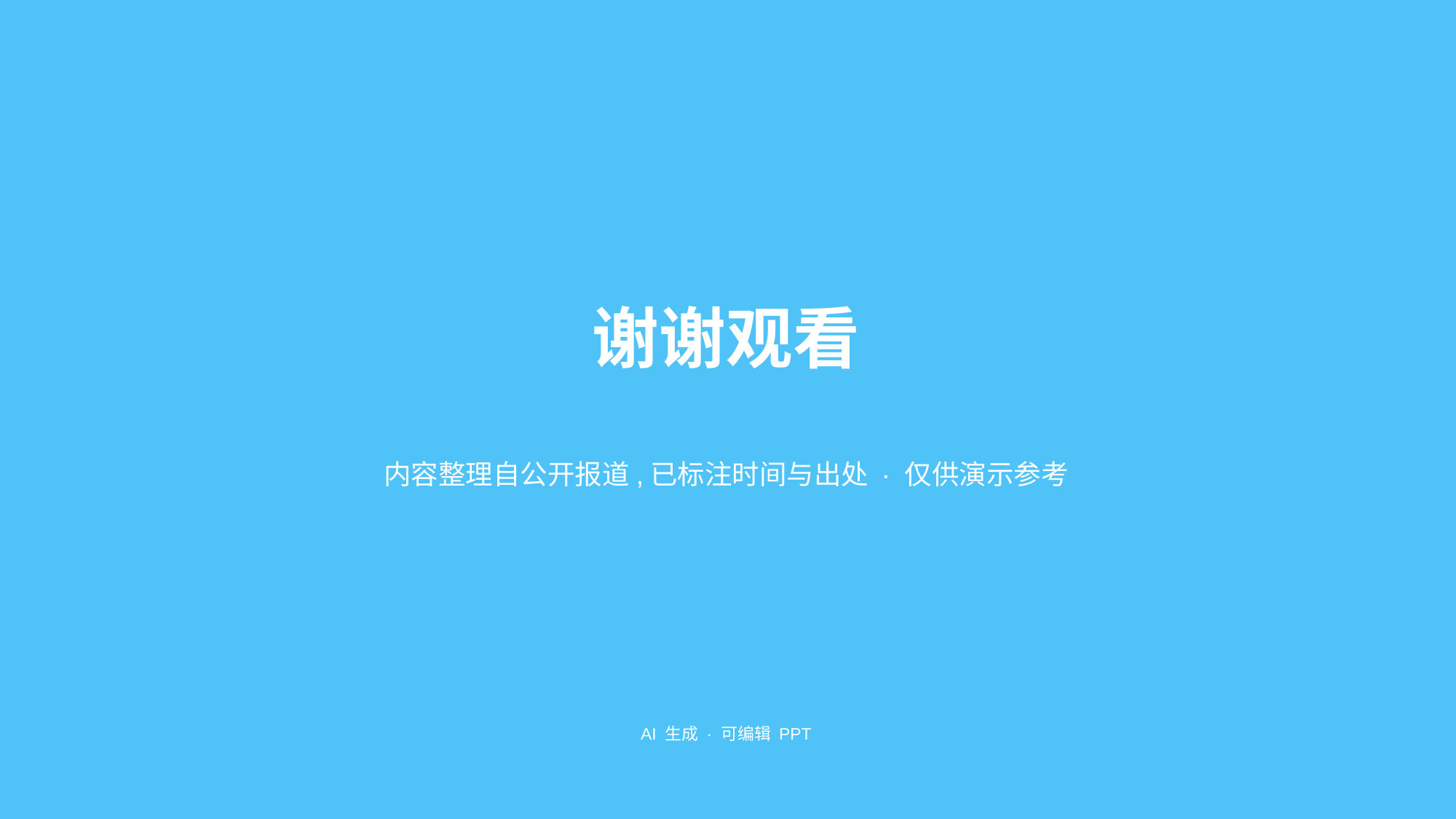

谢谢观看
内容整理自公开报道,已标注时间与出处 · 仅供演示参考
AI 生成 · 可编辑 PPT